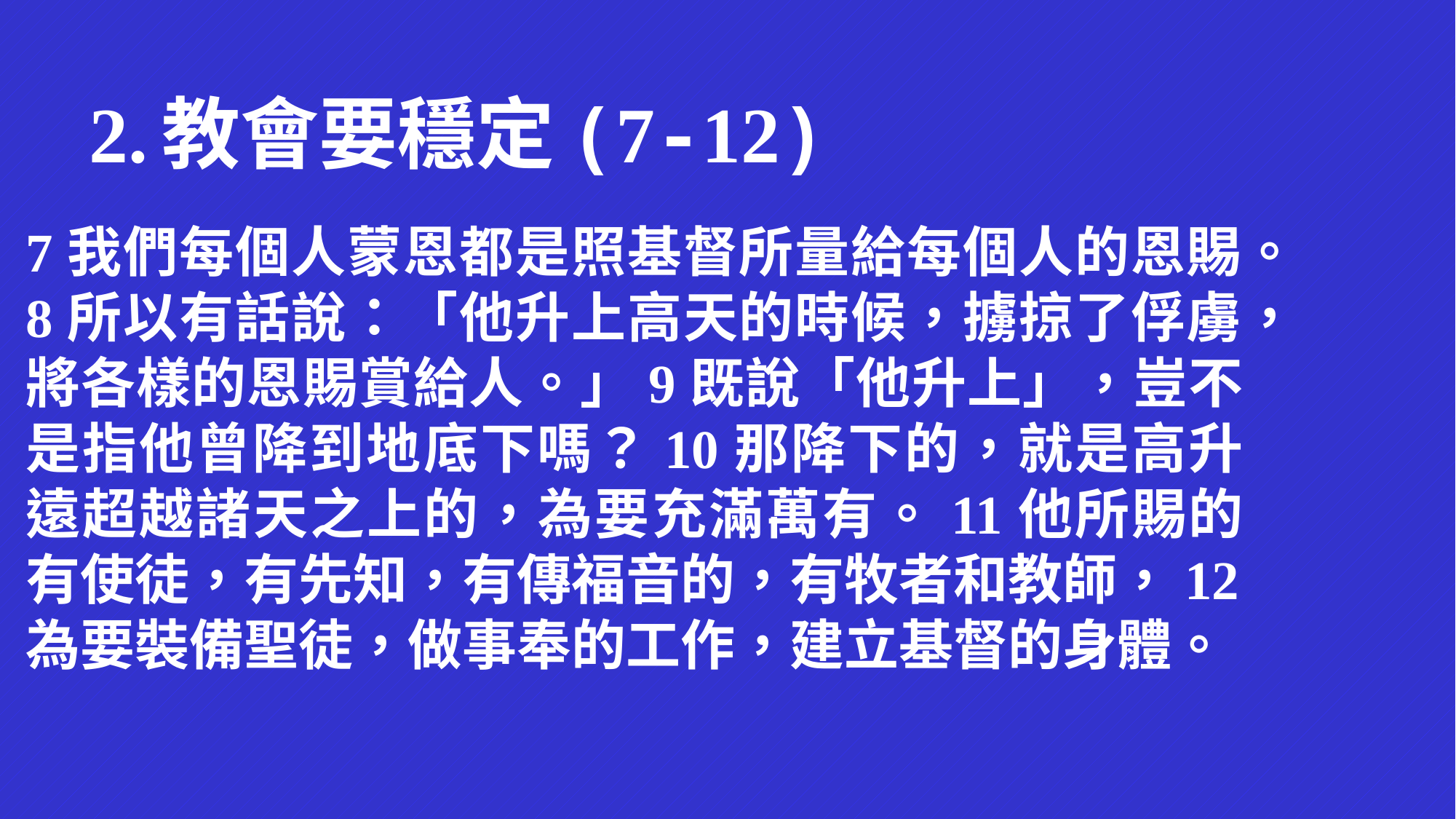

# 2.教會要穩定(7-12)
7我們每個人蒙恩都是照基督所量給每個人的恩賜。8所以有話說：「他升上高天的時候，擄掠了俘虜，將各樣的恩賜賞給人。」9既說「他升上」，豈不是指他曾降到地底下嗎？10那降下的，就是高升遠超越諸天之上的，為要充滿萬有。11他所賜的有使徒，有先知，有傳福音的，有牧者和教師，12為要裝備聖徒，做事奉的工作，建立基督的身體。